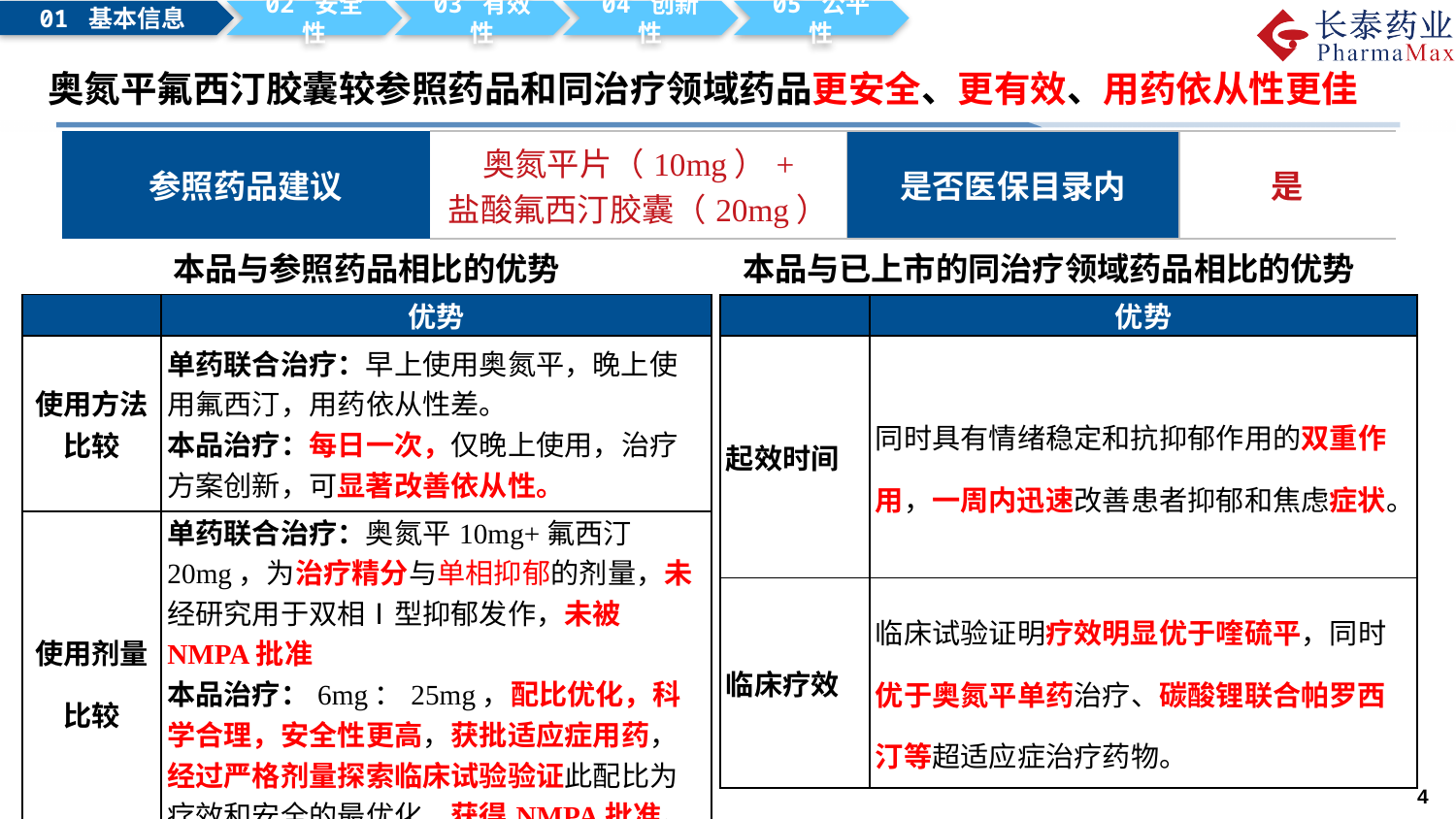

01 基本信息
02 安全性
03 有效性
04 创新性
05 公平性
# 奥氮平氟西汀胶囊较参照药品和同治疗领域药品更安全、更有效、用药依从性更佳
| 参照药品建议 | 奥氮平片（10mg）+ 盐酸氟西汀胶囊（20mg） | 是否医保目录内 | 是 |
| --- | --- | --- | --- |
本品与参照药品相比的优势
本品与已上市的同治疗领域药品相比的优势
|  | 优势 |
| --- | --- |
| 使用方法比较 | 单药联合治疗：早上使用奥氮平，晚上使用氟西汀，用药依从性差。 本品治疗：每日一次，仅晚上使用，治疗方案创新，可显著改善依从性。 |
| 使用剂量比较 | 单药联合治疗：奥氮平10mg+氟西汀20mg，为治疗精分与单相抑郁的剂量，未经研究用于双相Ⅰ型抑郁发作，未被NMPA批准 本品治疗：6mg：25mg，配比优化，科学合理，安全性更高，获批适应症用药，经过严格剂量探索临床试验验证此配比为疗效和安全的最优化，获得NMPA批准。 |
|  | 优势 |
| --- | --- |
| 起效时间 | 同时具有情绪稳定和抗抑郁作用的双重作用，一周内迅速改善患者抑郁和焦虑症状。 |
| 临床疗效 | 临床试验证明疗效明显优于喹硫平，同时优于奥氮平单药治疗、碳酸锂联合帕罗西汀等超适应症治疗药物。 |